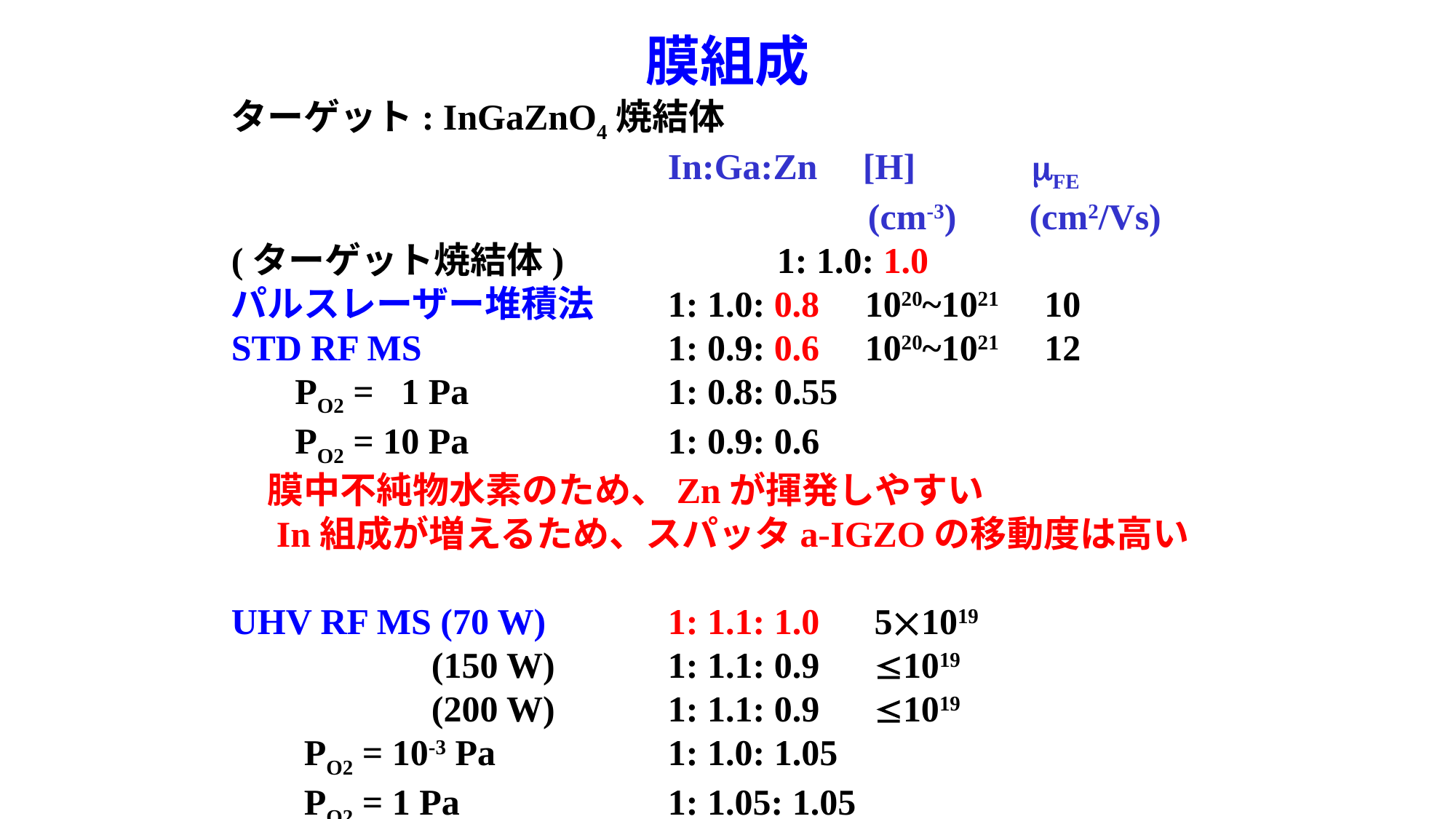

# 膜組成
ターゲット: InGaZnO4焼結体
           　　			In:Ga:Zn     [H] 	    μFE
                                                                      (cm-3)        (cm2/Vs)
(ターゲット焼結体)		1: 1.0: 1.0
パルスレーザー堆積法	1: 1.0: 0.8     1020~1021     10
STD RF MS			1: 0.9: 0.6     1020~1021     12
       PO2 =   1 Pa		1: 0.8: 0.55
       PO2 = 10 Pa		1: 0.9: 0.6
　膜中不純物水素のため、Znが揮発しやすい
　In組成が増えるため、スパッタa-IGZOの移動度は高い
UHV RF MS (70 W)		1: 1.1: 1.0      5×1019
                      (150 W)     	1: 1.1: 0.9      ≤1019
                      (200 W)     	1: 1.1: 0.9      ≤1019
        PO2 = 10-3 Pa	 	1: 1.0: 1.05
        PO2 = 1 Pa		1: 1.05: 1.05
　不純物水素が少ないとターゲット組成が転写される